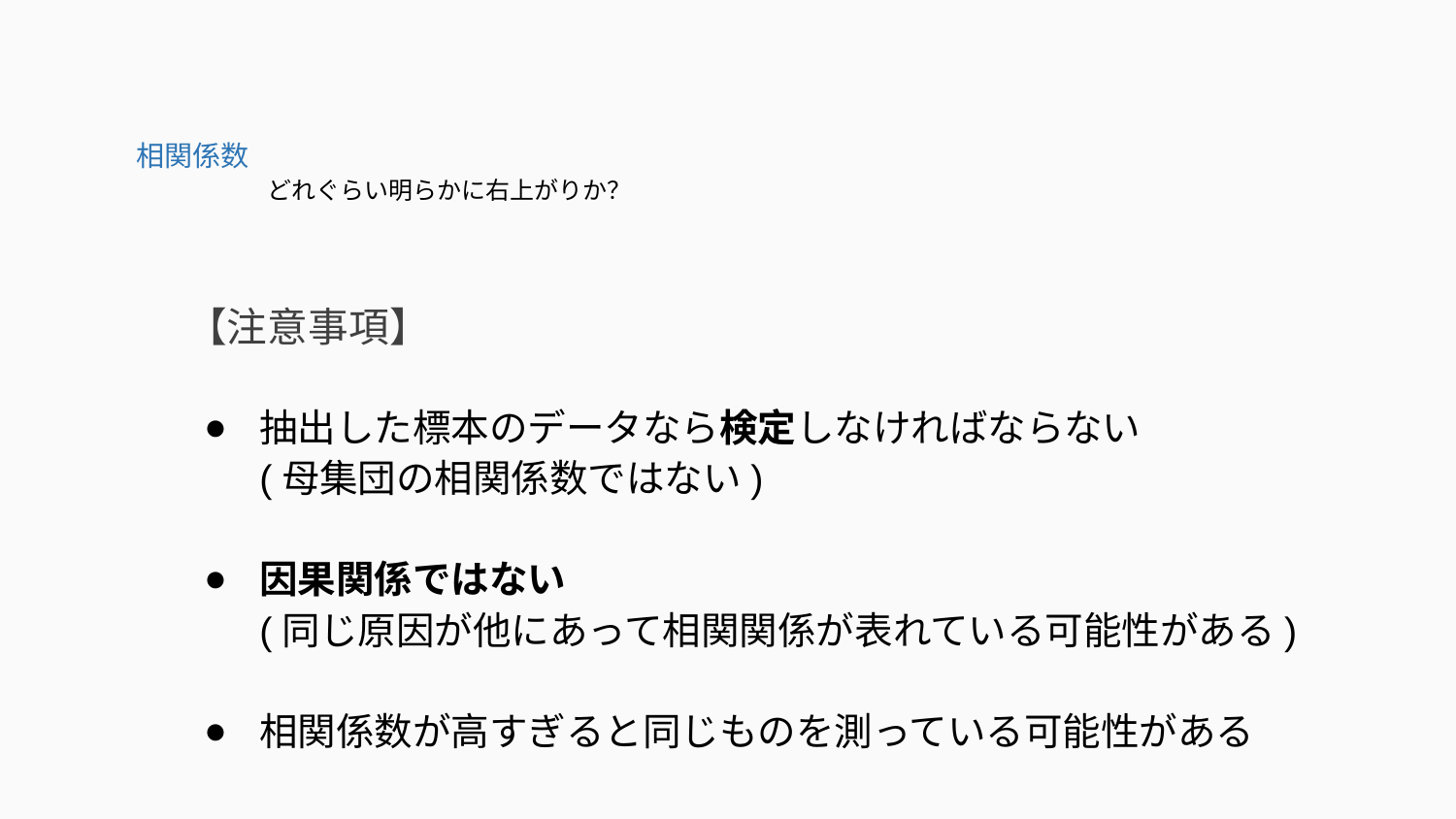

相関係数
どれぐらい明らかに右上がりか？
【注意事項】
抽出した標本のデータなら検定しなければならない
(母集団の相関係数ではない)
因果関係ではない
(同じ原因が他にあって相関関係が表れている可能性がある)
相関係数が高すぎると同じものを測っている可能性がある